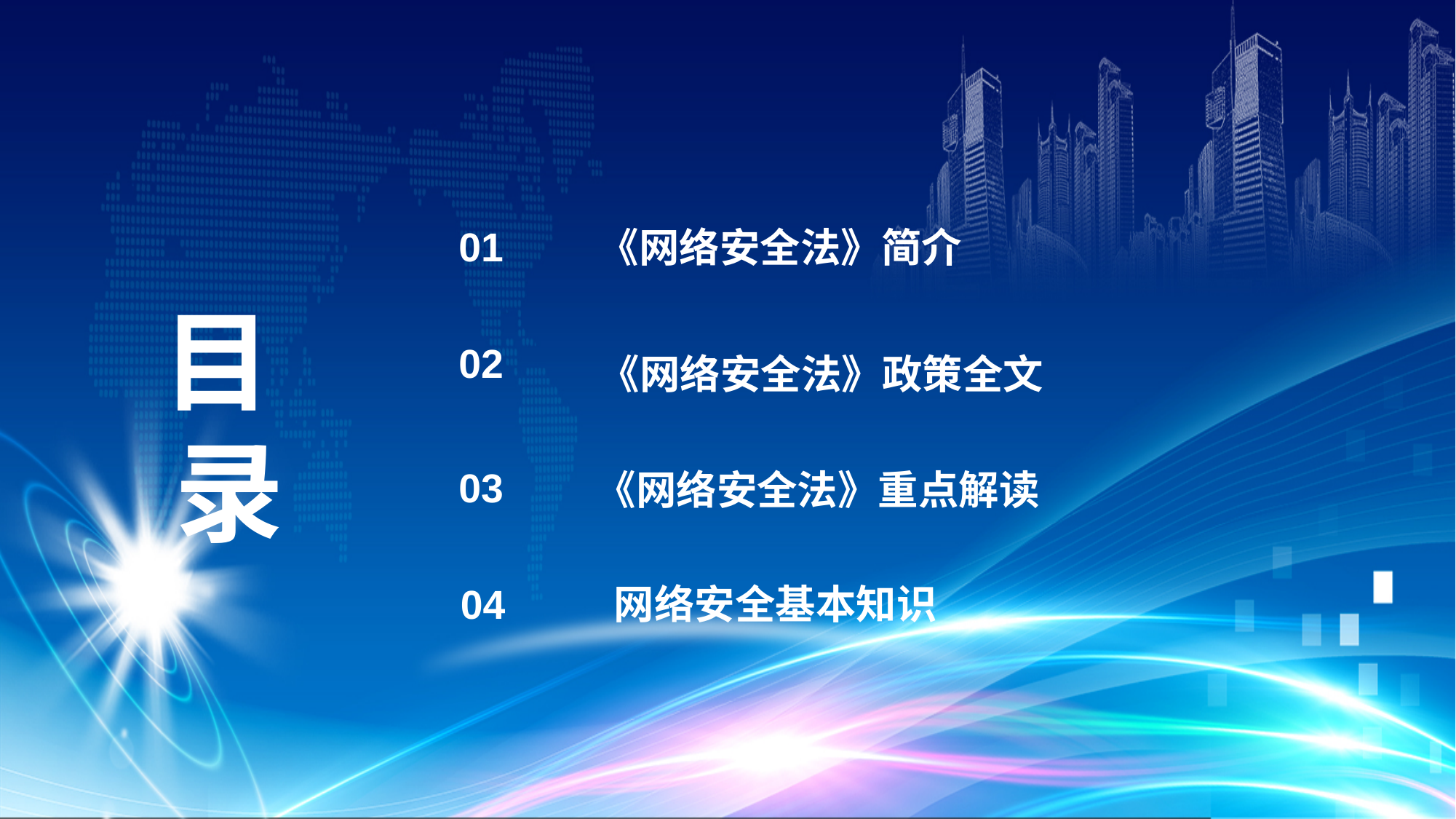

01
《网络安全法》简介
目
录
02
《网络安全法》政策全文
03
《网络安全法》重点解读

04

网络安全基本知识